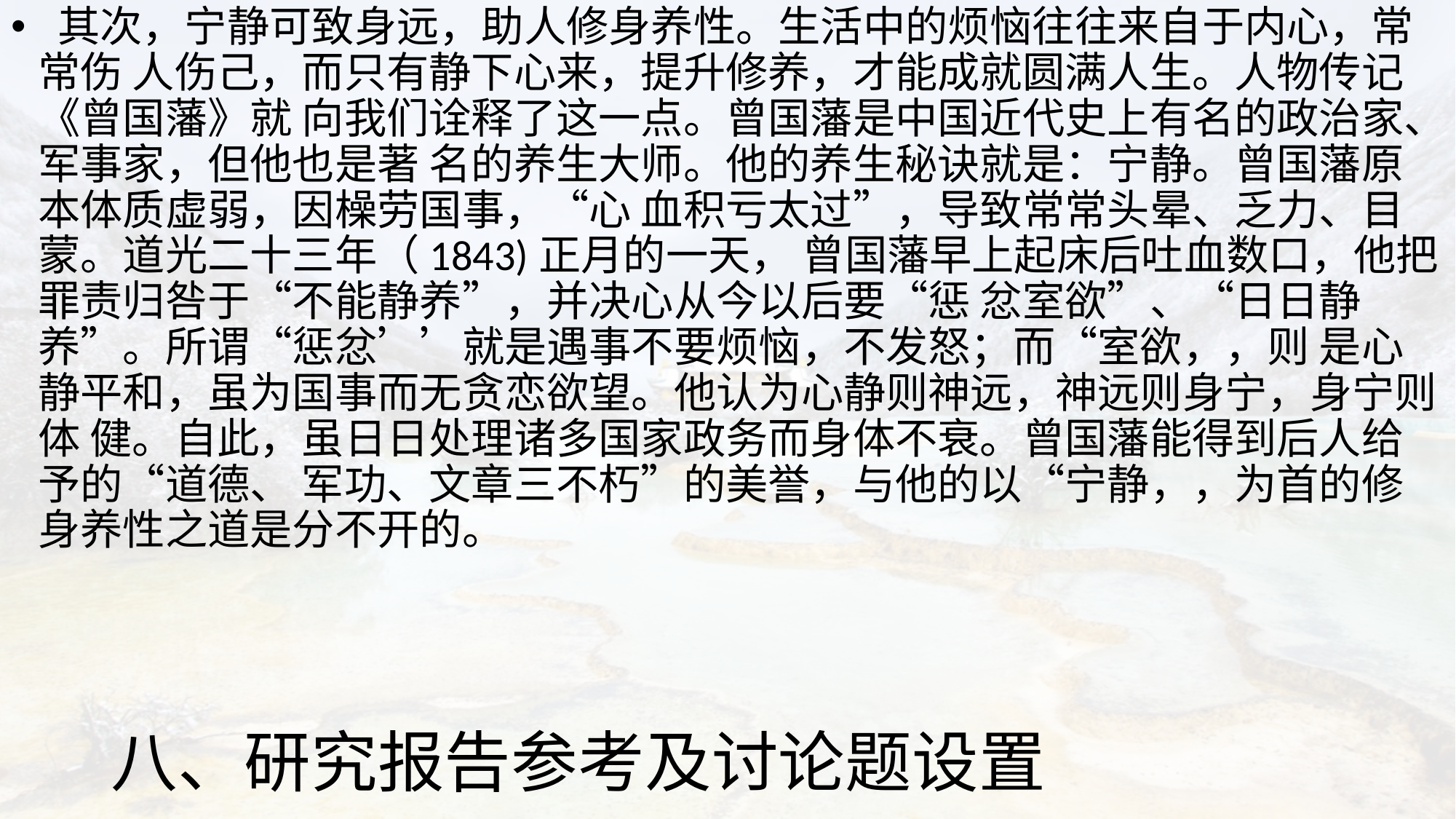

其次，宁静可致身远，助人修身养性。生活中的烦恼往往来自于内心，常常伤 人伤己，而只有静下心来，提升修养，才能成就圆满人生。人物传记《曾国藩》就 向我们诠释了这一点。曾国藩是中国近代史上有名的政治家、军事家，但他也是著 名的养生大师。他的养生秘诀就是：宁静。曾国藩原本体质虚弱，因橾劳国事，“心 血积亏太过”，导致常常头晕、乏力、目蒙。道光二十三年（1843)正月的一天， 曾国藩早上起床后吐血数口，他把罪责归咎于“不能静养”，并决心从今以后要“惩 忿室欲”、“日日静养”。所谓“惩忿’’就是遇事不要烦恼，不发怒；而“室欲，，则 是心静平和，虽为国事而无贪恋欲望。他认为心静则神远，神远则身宁，身宁则体 健。自此，虽日日处理诸多国家政务而身体不衰。曾国藩能得到后人给予的“道德、 军功、文章三不朽”的美誉，与他的以“宁静，，为首的修身养性之道是分不开的。
# 八、研究报告参考及讨论题设置